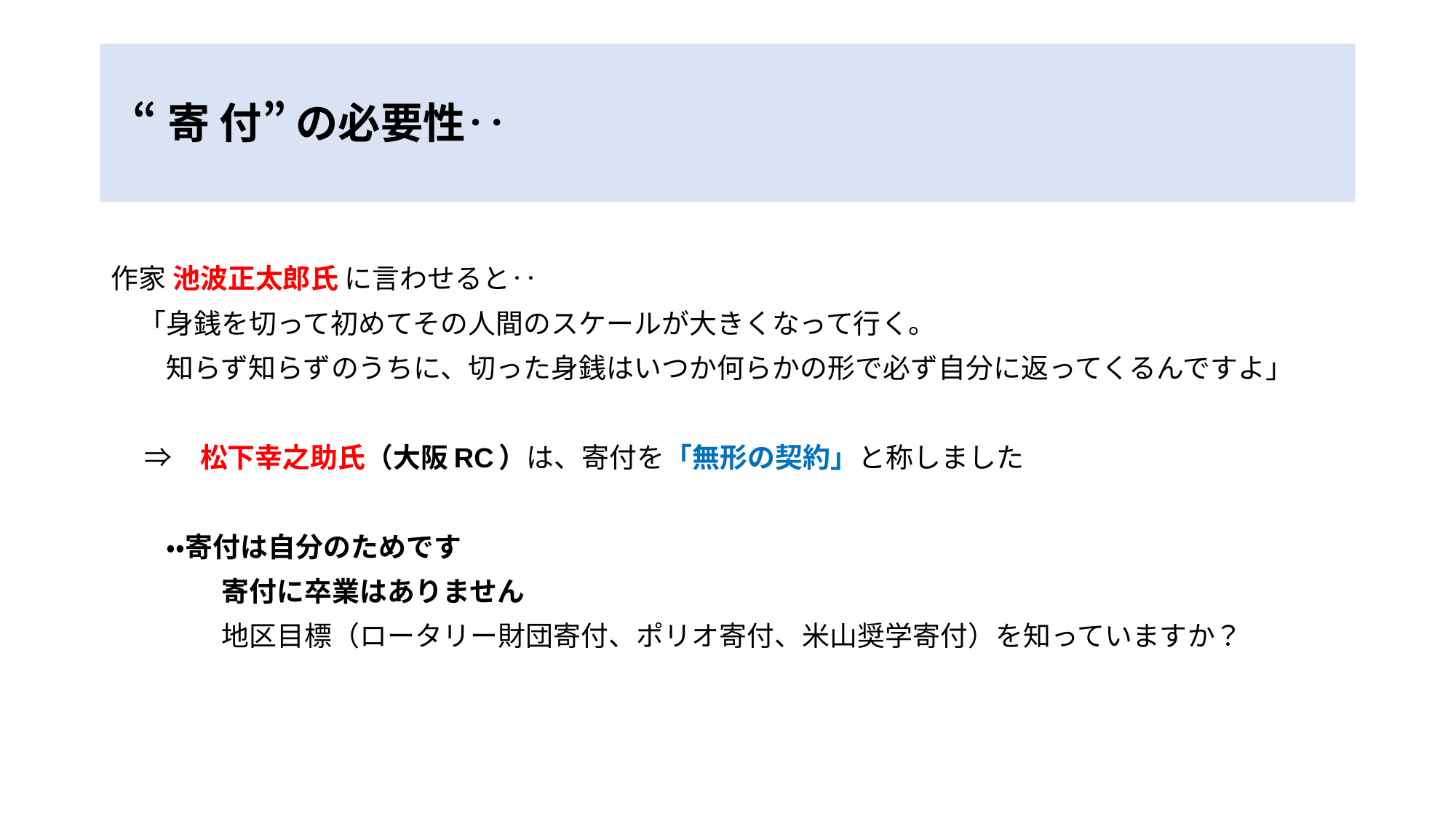

# “寄 付” の必要性‥
作家 池波正太郎氏 に言わせると‥
　「身銭を切って初めてその人間のスケールが大きくなって行く。
　　知らず知らずのうちに、切った身銭はいつか何らかの形で必ず自分に返ってくるんですよ」

　 ⇒　松下幸之助氏（大阪RC）は、寄付を「無形の契約」と称しました.

　　・・寄付は自分のためです
　　　　寄付に卒業はありません
　　　　地区目標（ロータリー財団寄付、ポリオ寄付、米山奨学寄付）を知っていますか？

　。